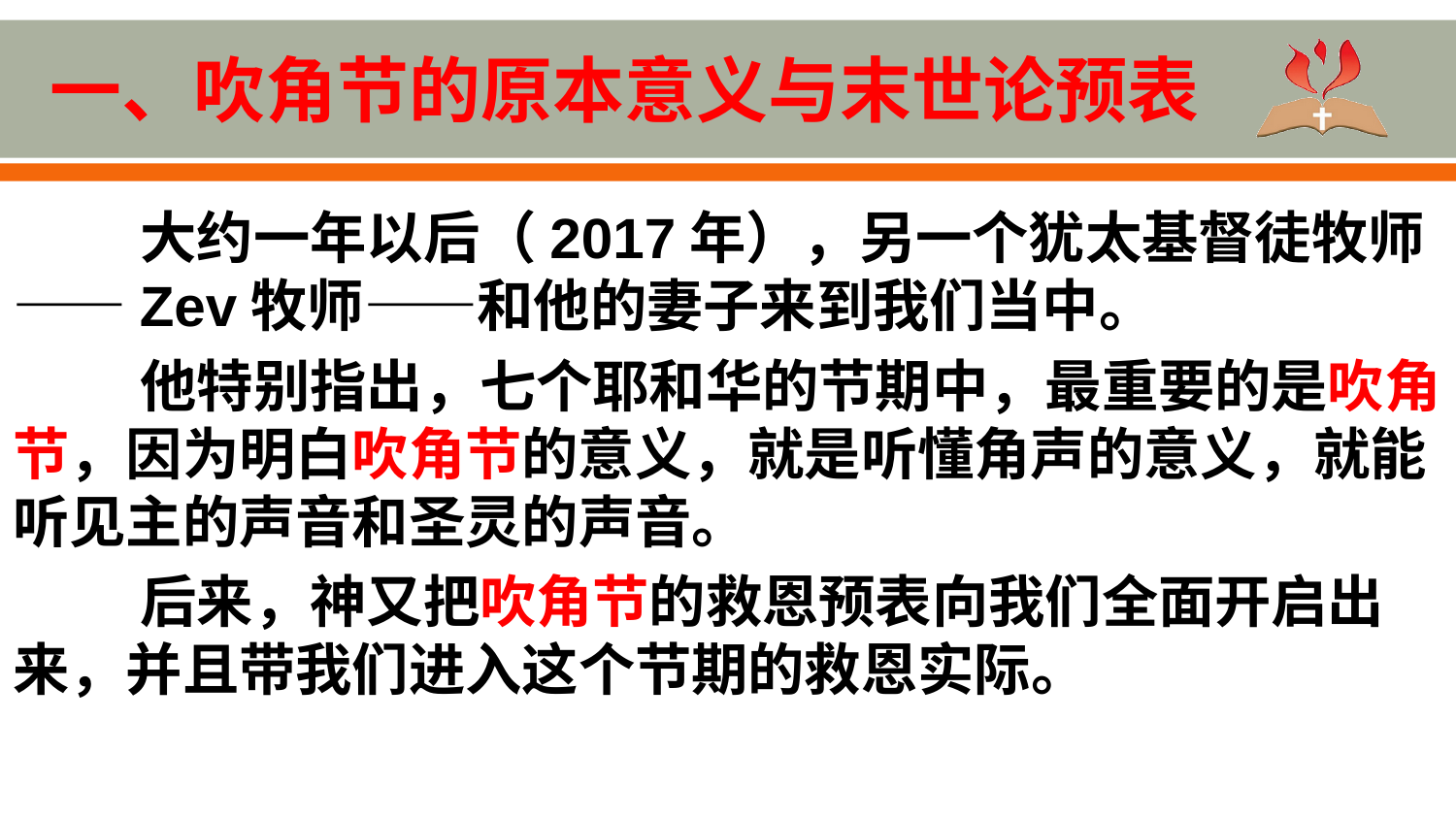

# 一、吹角节的原本意义与末世论预表
大约一年以后（2017年），另一个犹太基督徒牧师——Zev牧师——和他的妻子来到我们当中。
他特别指出，七个耶和华的节期中，最重要的是吹角节，因为明白吹角节的意义，就是听懂角声的意义，就能听见主的声音和圣灵的声音。
后来，神又把吹角节的救恩预表向我们全面开启出来，并且带我们进入这个节期的救恩实际。